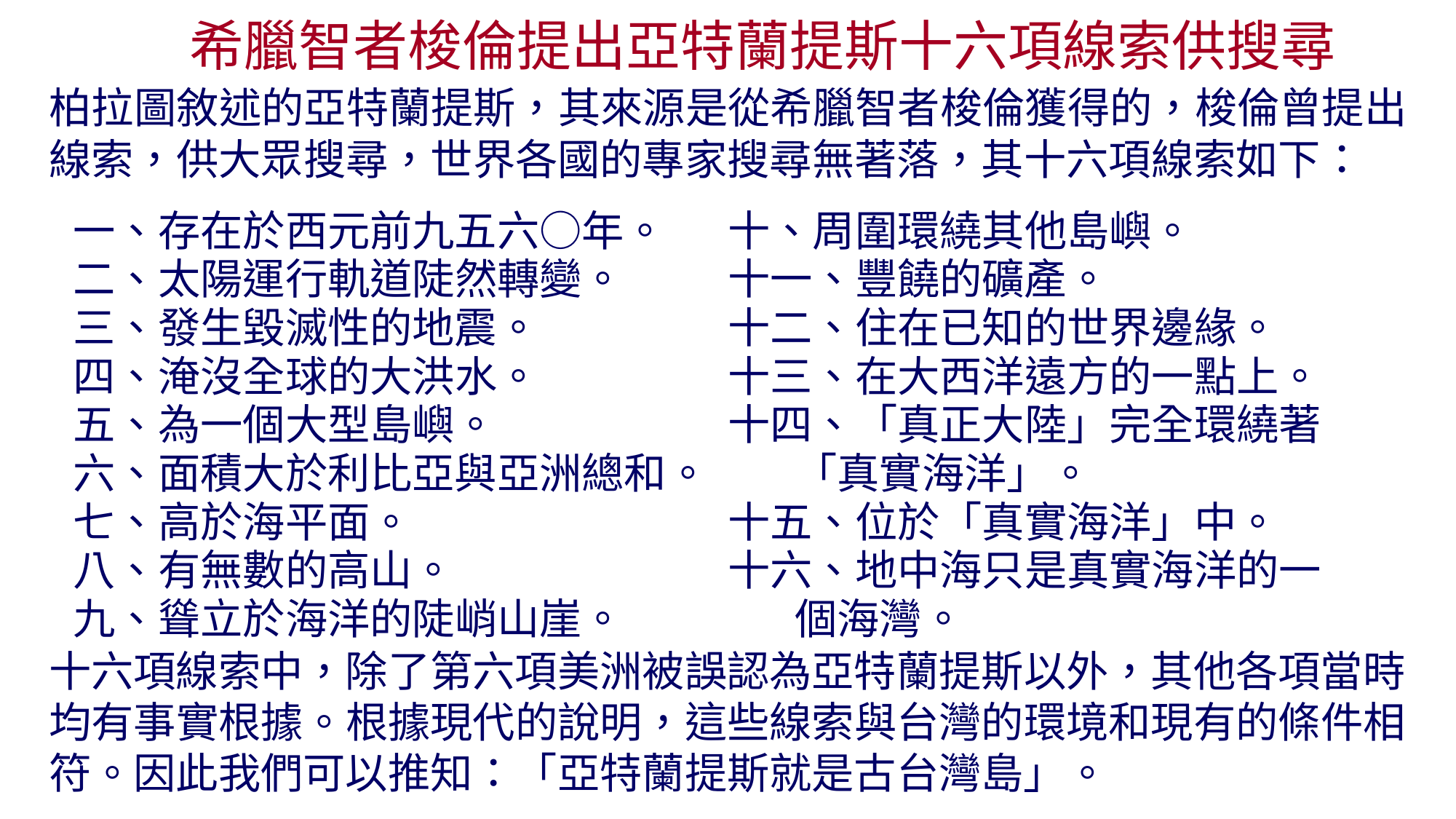

希臘智者梭倫提出亞特蘭提斯十六項線索供搜尋
柏拉圖敘述的亞特蘭提斯，其來源是從希臘智者梭倫獲得的，梭倫曾提出線索，供大眾搜尋，世界各國的專家搜尋無著落，其十六項線索如下：
一、存在於西元前九五六○年。
二、太陽運行軌道陡然轉變。
三、發生毀滅性的地震。
四、淹沒全球的大洪水。
五、為一個大型島嶼。
六、面積大於利比亞與亞洲總和。
七、高於海平面。
八、有無數的高山。
九、聳立於海洋的陡峭山崖。

十、周圍環繞其他島嶼。
十一、豐饒的礦產。
十二、住在已知的世界邊緣。
十三、在大西洋遠方的一點上。
十四、「真正大陸」完全環繞著
      「真實海洋」。
十五、位於「真實海洋」中。
十六、地中海只是真實海洋的一
      個海灣。
十六項線索中，除了第六項美洲被誤認為亞特蘭提斯以外，其他各項當時均有事實根據。根據現代的說明，這些線索與台灣的環境和現有的條件相符。因此我們可以推知：「亞特蘭提斯就是古台灣島」。